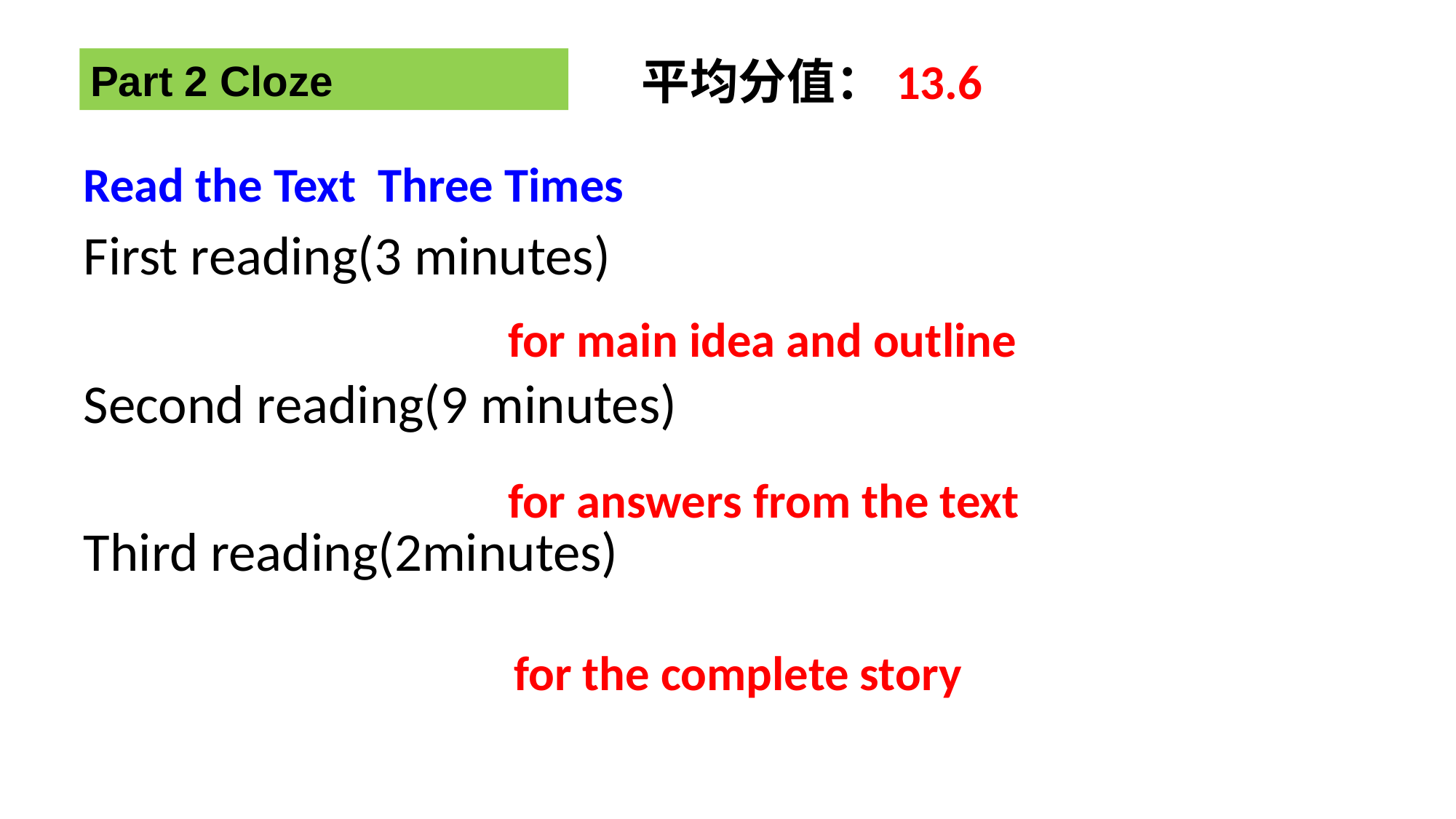

平均分值：13.6
Part 2 Cloze
Read the Text  Three Times
First reading(3 minutes)

Second reading(9 minutes)

Third reading(2minutes)
for main idea and outline
for answers from the text
for the complete story